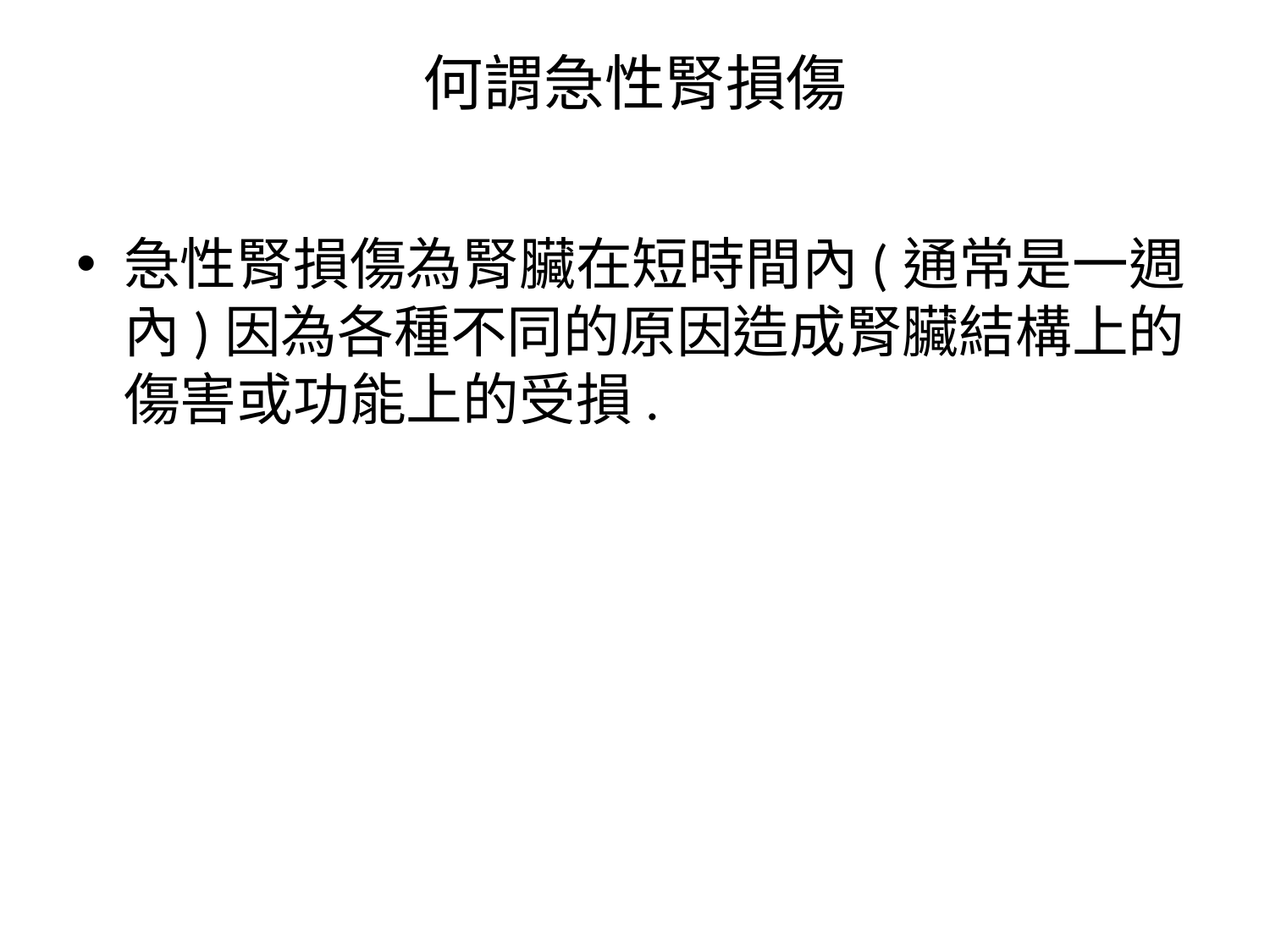

# 何謂急性腎損傷
急性腎損傷為腎臟在短時間內(通常是一週內)因為各種不同的原因造成腎臟結構上的傷害或功能上的受損.